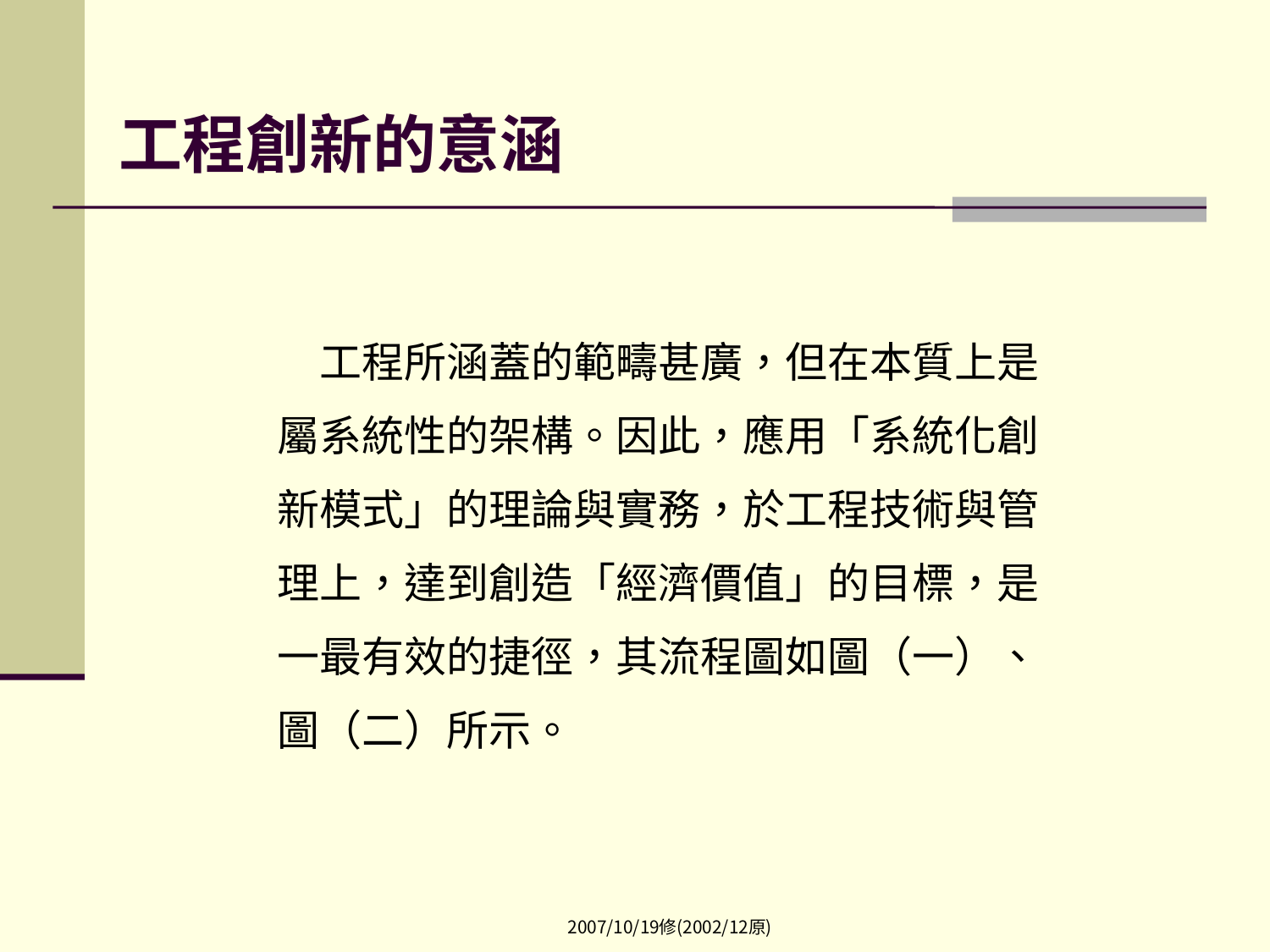

# 工程創新的意涵
　工程所涵蓋的範疇甚廣，但在本質上是屬系統性的架構。因此，應用「系統化創新模式」的理論與實務，於工程技術與管理上，達到創造「經濟價值」的目標，是一最有效的捷徑，其流程圖如圖（一）、圖（二）所示。
2007/10/19修(2002/12原)